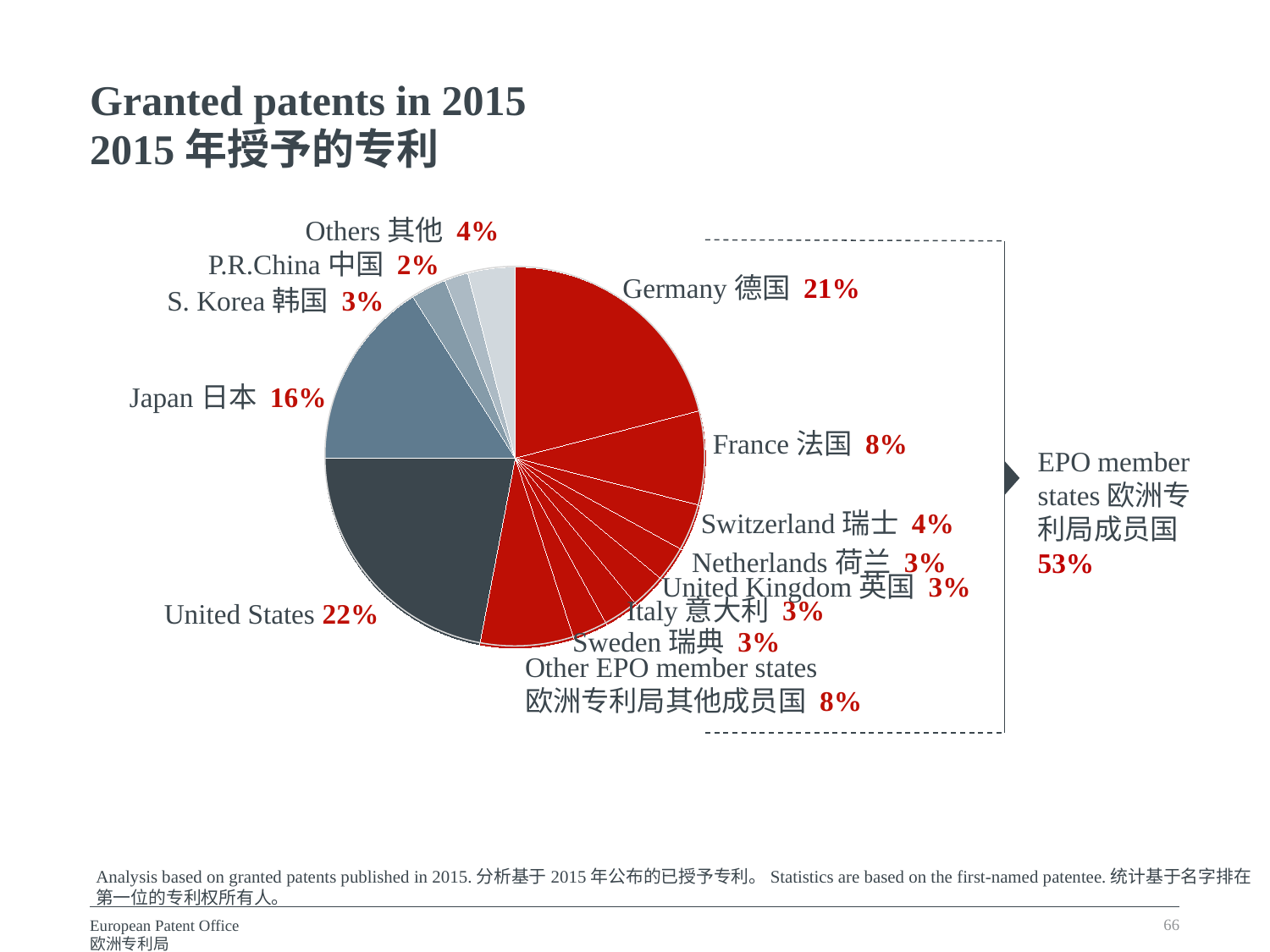

Granted patents in 2015
2015年授予的专利
Others其他 4%
P.R.China中国 2%

### Chart

| Category | Spalte1 |
|---|---|
| Germany | 0.21000000000000016 |
| France | 0.08000000000000004 |
| Switzerland | 0.04000000000000002 |
| Netherlands | 0.030000000000000002 |
| United Kingdom | 0.030000000000000002 |
| Italy | 0.030000000000000002 |
| Sweden | 0.030000000000000002 |
| Other EPO member states | 0.08000000000000004 |
| United States | 0.22 |
| Japan | 0.16 |
| R. Korea | 0.030000000000000002 |
| P.R. China | 0.02000000000000001 |
| Others | 0.04000000000000002 |
Germany德国 21%

S. Korea韩国 3%
Japan日本 16%
France法国 8%
EPO member
states欧洲专利局成员国 53%

Switzerland瑞士 4%
Netherlands荷兰 3%
United Kingdom英国 3%
Italy意大利 3%
United States 22%
Sweden瑞典 3%
Other EPO member states
欧洲专利局其他成员国 8%

Analysis based on granted patents published in 2015.分析基于2015年公布的已授予专利。Statistics are based on the first-named patentee.统计基于名字排在第一位的专利权所有人。
66